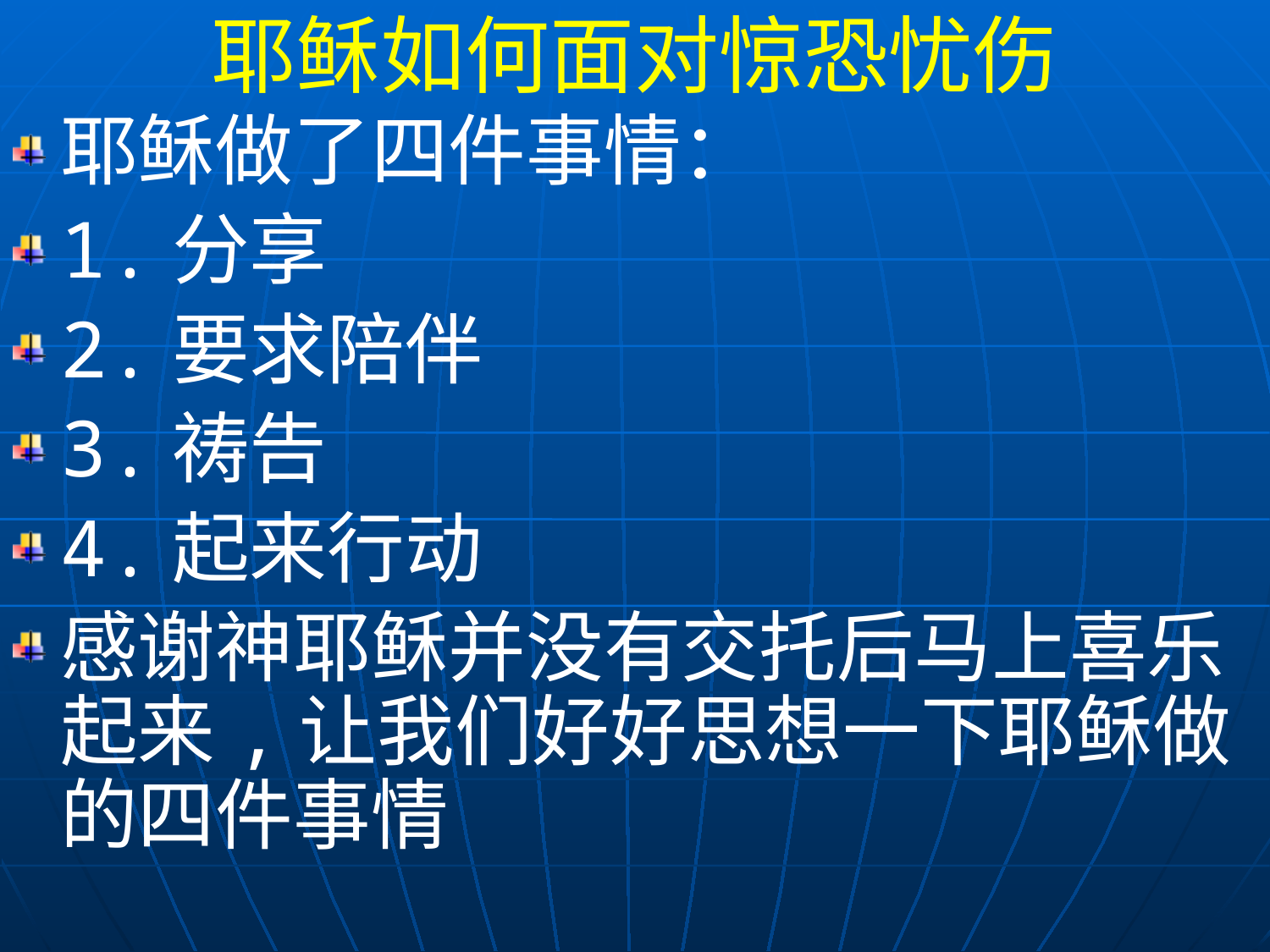

耶稣如何面对惊恐忧伤
耶稣做了四件事情：
1.分享
2.要求陪伴
3.祷告
4.起来行动
感谢神耶稣并没有交托后马上喜乐起来,让我们好好思想一下耶稣做的四件事情